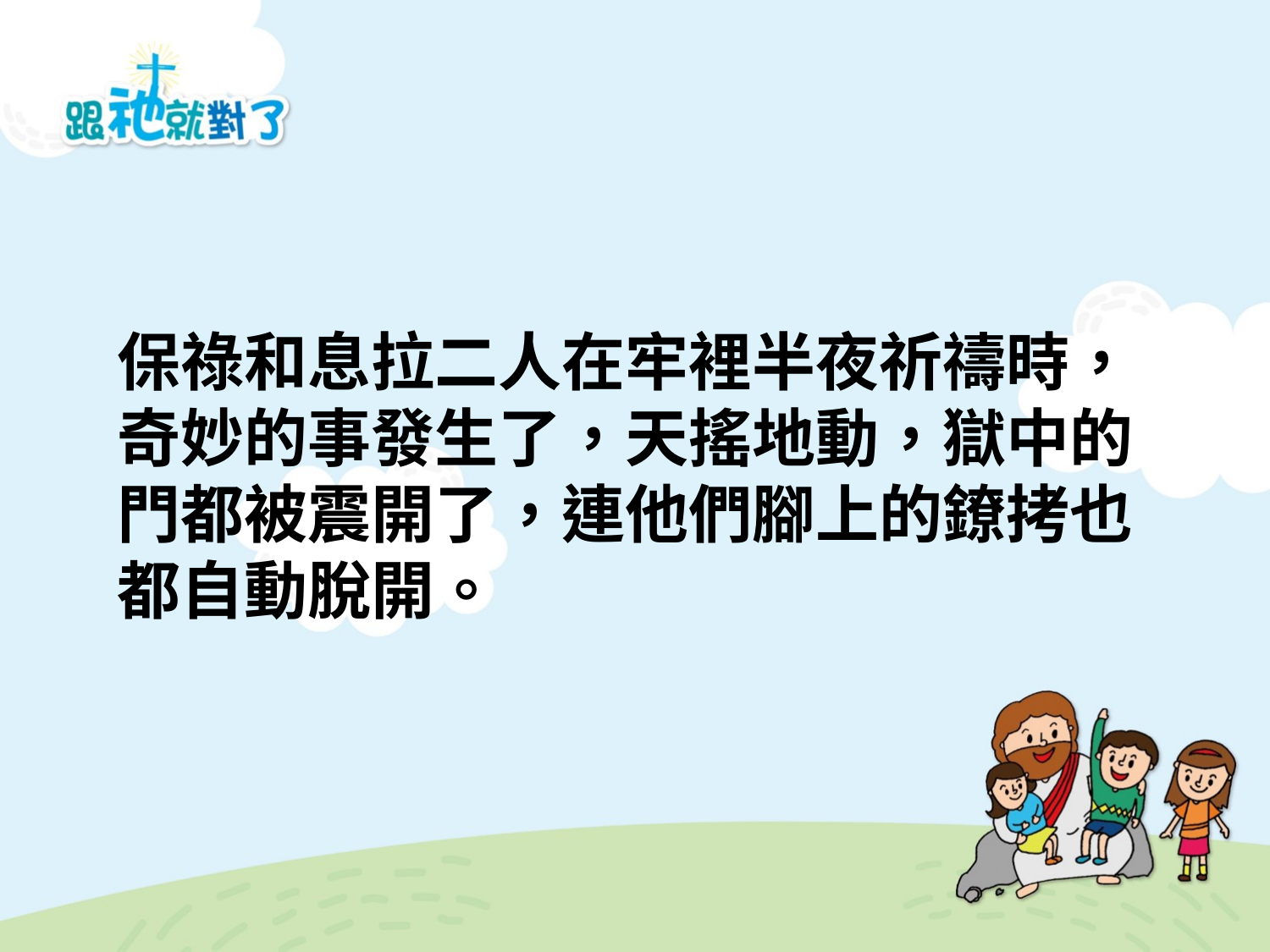

保祿和息拉二人在牢裡半夜祈禱時，奇妙的事發生了，天搖地動，獄中的門都被震開了，連他們腳上的鐐拷也都自動脫開。